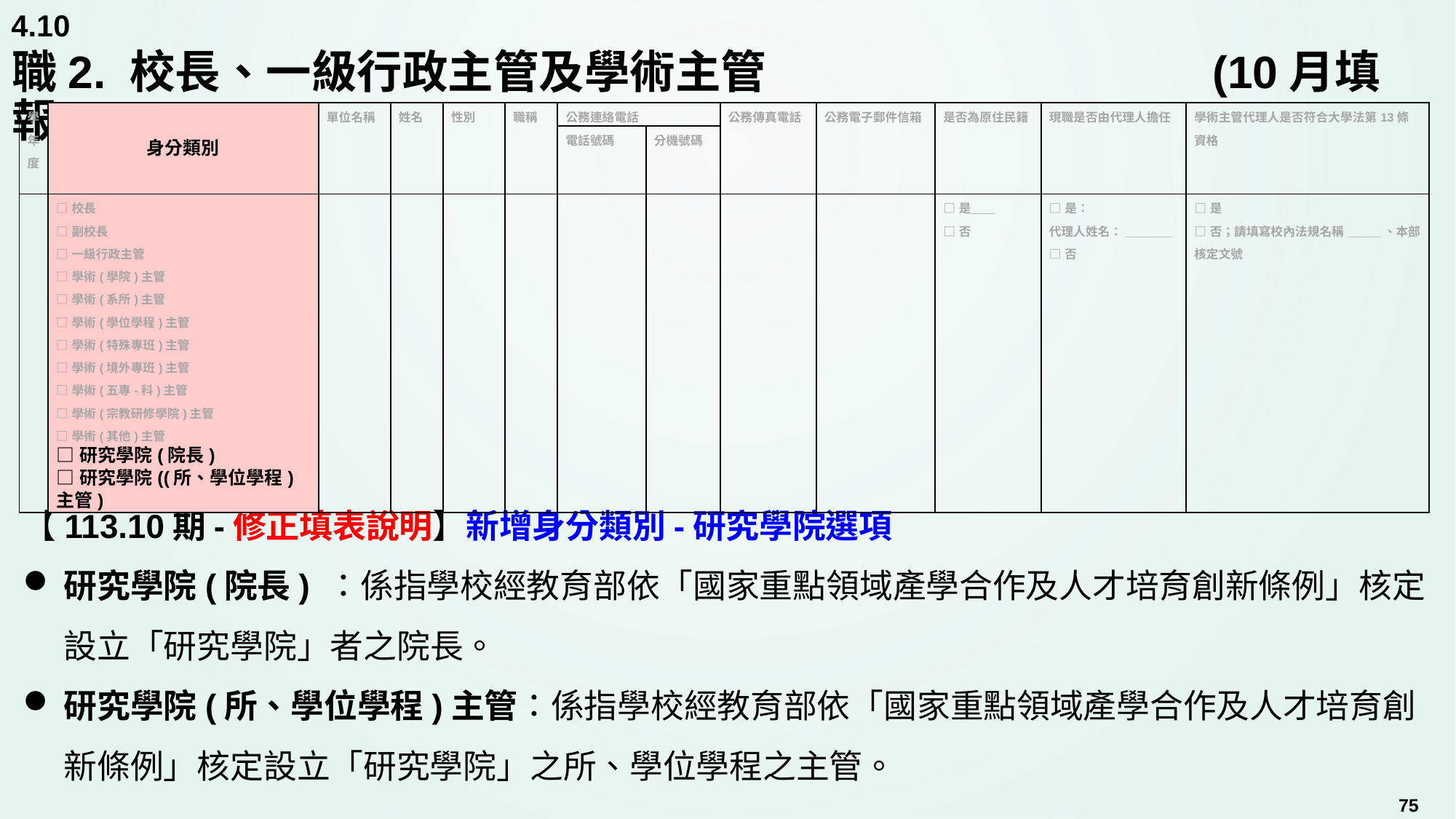

4.10
# 職2. 校長、一級行政主管及學術主管	   			  	(10月填報)
| 學年度 | 身分類別 | 單位名稱 | 姓名 | 性別 | 職稱 | 公務連絡電話 |  | 公務傳真電話 | 公務電子郵件信箱 | 是否為原住民籍 | 現職是否由代理人擔任 | 學術主管代理人是否符合大學法第13條資格 |
| --- | --- | --- | --- | --- | --- | --- | --- | --- | --- | --- | --- | --- |
|  |  |  |  |  |  | 電話號碼 | 分機號碼 |  |  |  |  |  |
|  | □校長 □副校長 □一級行政主管 □學術(學院)主管 □學術(系所)主管 □學術(學位學程)主管 □學術(特殊專班)主管 □學術(境外專班)主管 □學術(五專-科)主管 □學術(宗教研修學院)主管 □學術(其他)主管 □研究學院(院長) □研究學院((所、學位學程)主管) |  |  |  |  |  |  |  |  | □是＿＿ □否 | □是： 代理人姓名：\_\_\_\_\_\_\_ □否 | □是 □否；請填寫校內法規名稱\_\_\_\_\_、本部核定文號 |
【113.10期-修正填表說明】新增身分類別-研究學院選項
研究學院(院長) ：係指學校經教育部依「國家重點領域產學合作及人才培育創新條例」核定設立「研究學院」者之院長。
研究學院(所、學位學程)主管：係指學校經教育部依「國家重點領域產學合作及人才培育創新條例」核定設立「研究學院」之所、學位學程之主管。